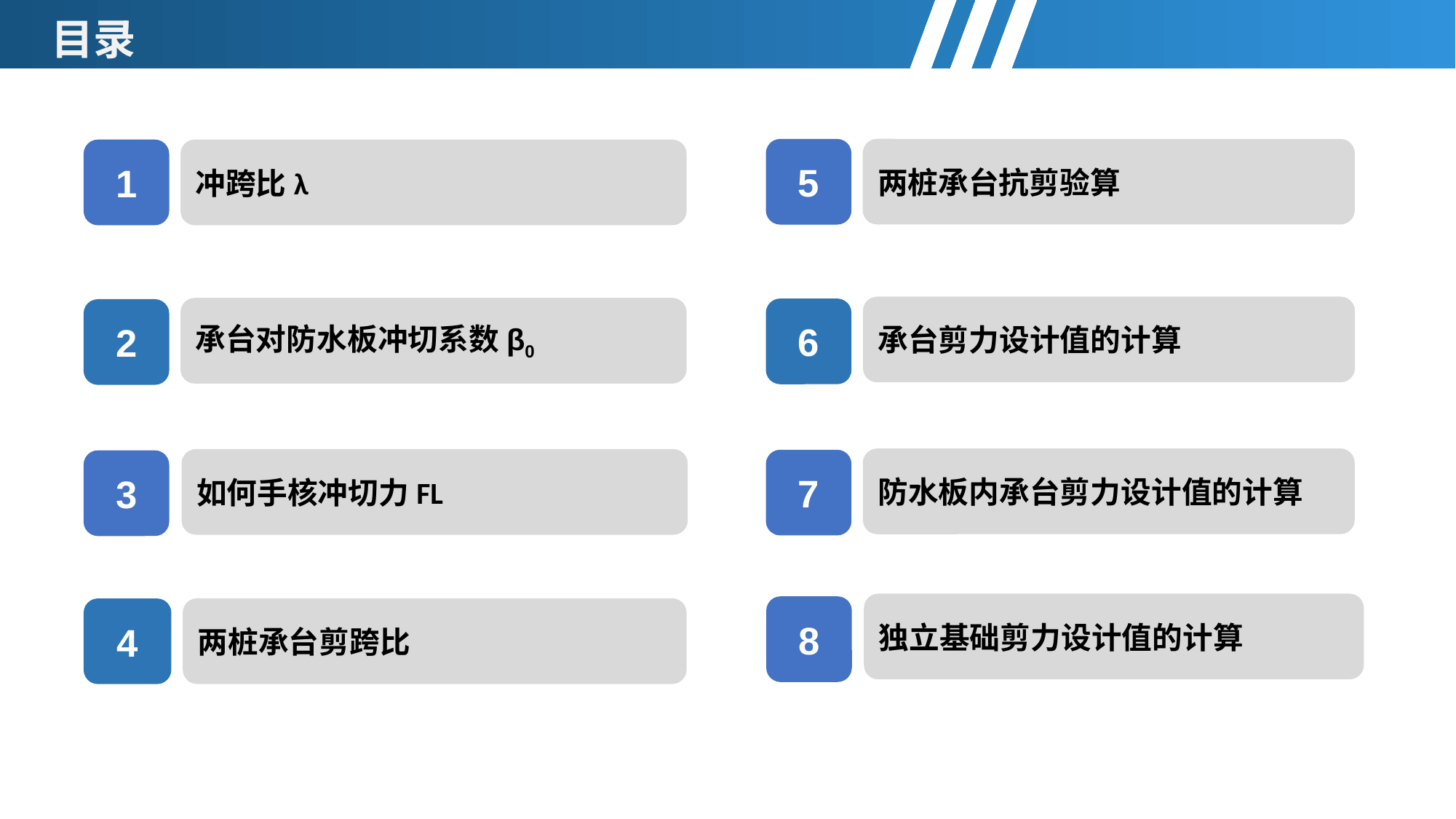

目录
5
两桩承台抗剪验算
冲跨比λ
1
承台剪力设计值的计算
承台对防水板冲切系数β0
6
2
防水板内承台剪力设计值的计算
如何手核冲切力FL
7
3
独立基础剪力设计值的计算
8
两桩承台剪跨比
4